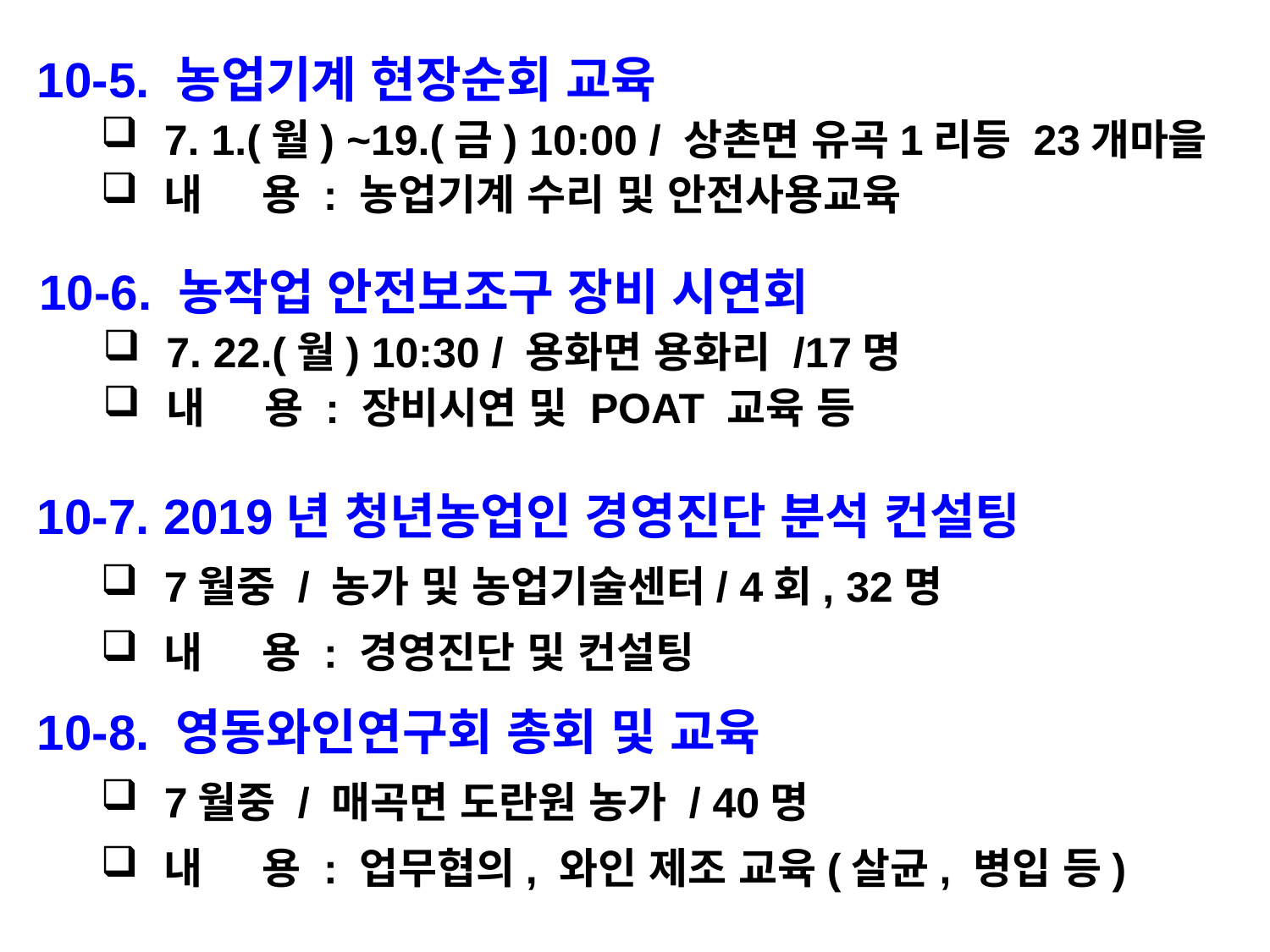

10-5. 농업기계 현장순회 교육
7. 1.(월) ~19.(금) 10:00 / 상촌면 유곡1리등 23개마을
내     용 : 농업기계 수리 및 안전사용교육
10-6. 농작업 안전보조구 장비 시연회
7. 22.(월) 10:30 / 용화면 용화리 /17명
내     용 : 장비시연 및 POAT 교육 등
10-7. 2019년 청년농업인 경영진단 분석 컨설팅
7월중 / 농가 및 농업기술센터/ 4회, 32명
내     용 : 경영진단 및 컨설팅
10-8. 영동와인연구회 총회 및 교육
7월중 / 매곡면 도란원 농가 / 40명
내     용 : 업무협의, 와인 제조 교육(살균, 병입 등)